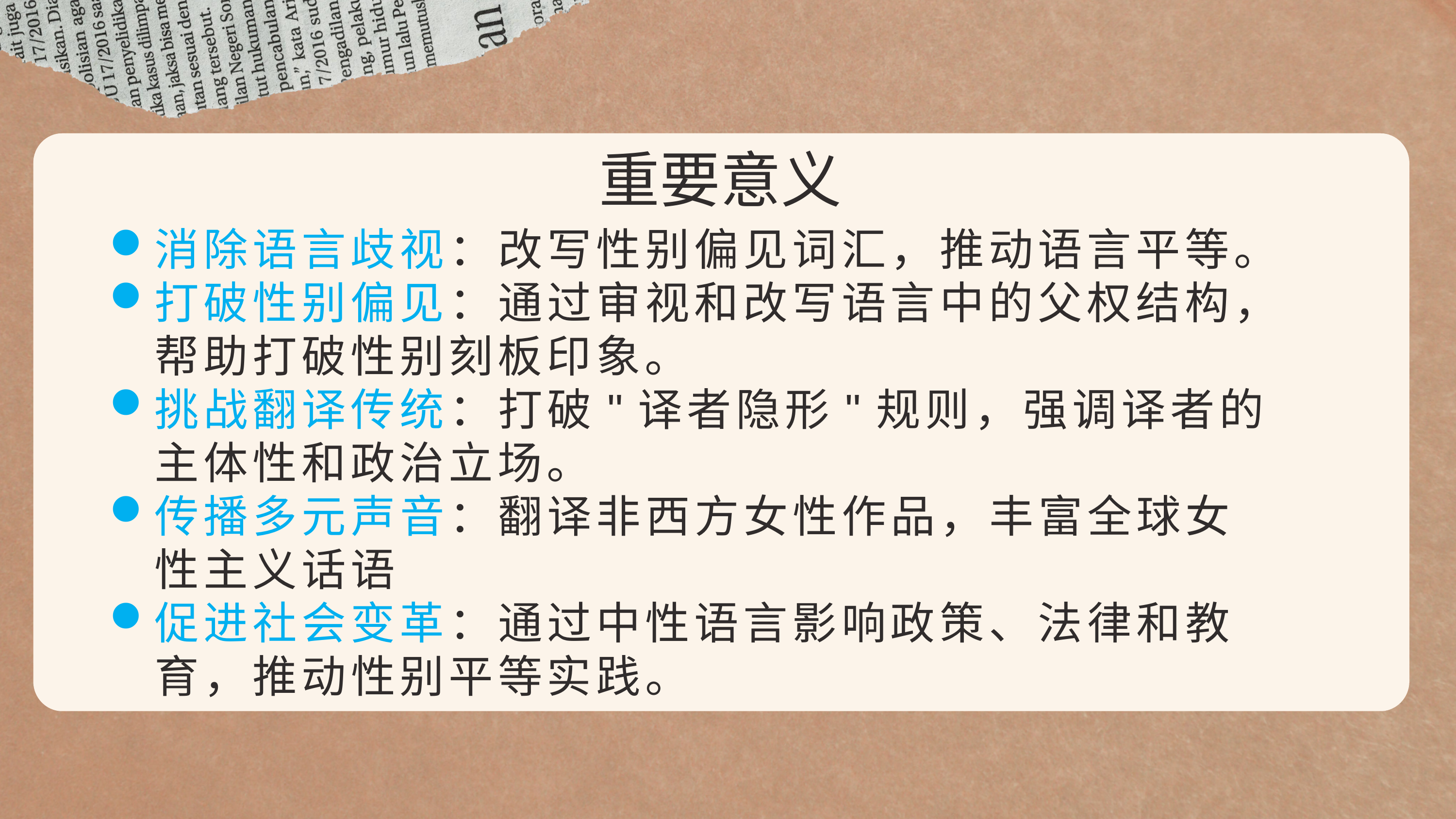

重要意义
消除语言歧视：改写性别偏见词汇，推动语言平等。
打破性别偏见：通过审视和改写语言中的父权结构，帮助打破性别刻板印象。
挑战翻译传统：打破"译者隐形"规则，强调译者的主体性和政治立场。
传播多元声音：翻译非西方女性作品，丰富全球女性主义话语
促进社会变革：通过中性语言影响政策、法律和教育，推动性别平等实践。